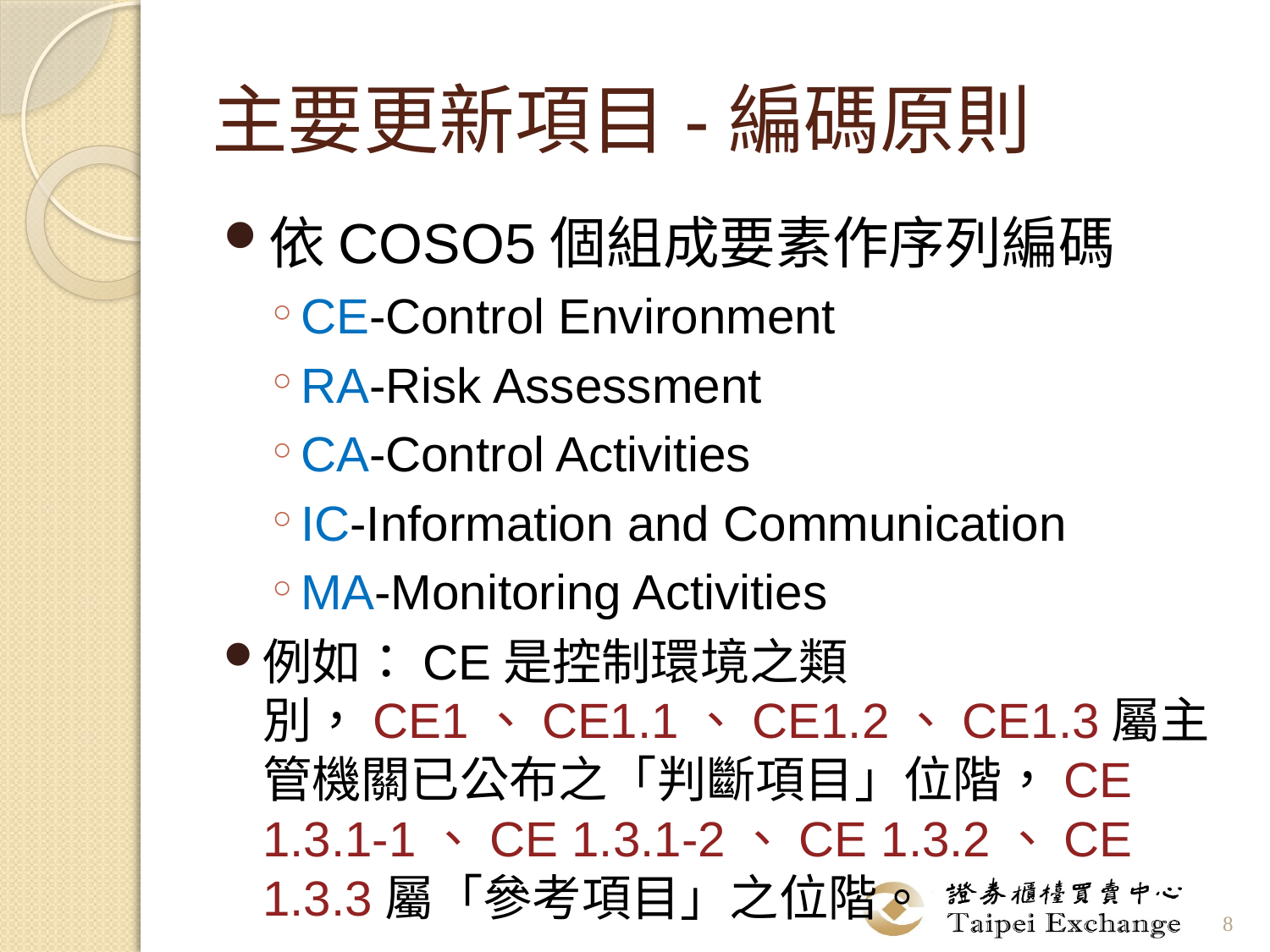

# 主要更新項目-編碼原則
依COSO5個組成要素作序列編碼
CE-Control Environment
RA-Risk Assessment
CA-Control Activities
IC-Information and Communication
MA-Monitoring Activities
例如：CE是控制環境之類別，CE1、CE1.1、CE1.2、CE1.3屬主管機關已公布之「判斷項目」位階，CE 1.3.1-1、CE 1.3.1-2、CE 1.3.2、CE 1.3.3屬「參考項目」之位階。
8